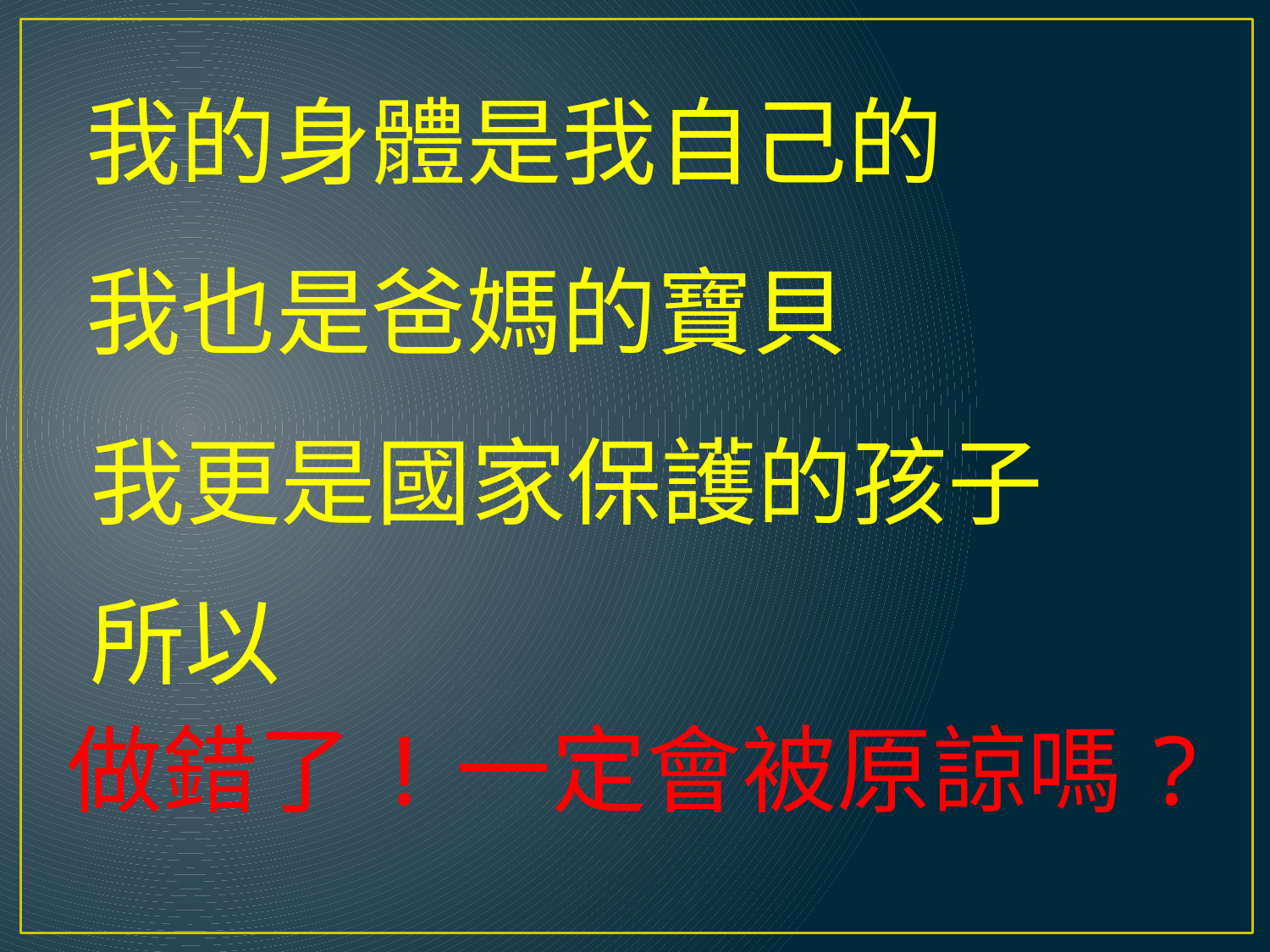

我的身體是我自己的
我也是爸媽的寶貝
我更是國家保護的孩子
所以
做錯了!一定會被原諒嗎?